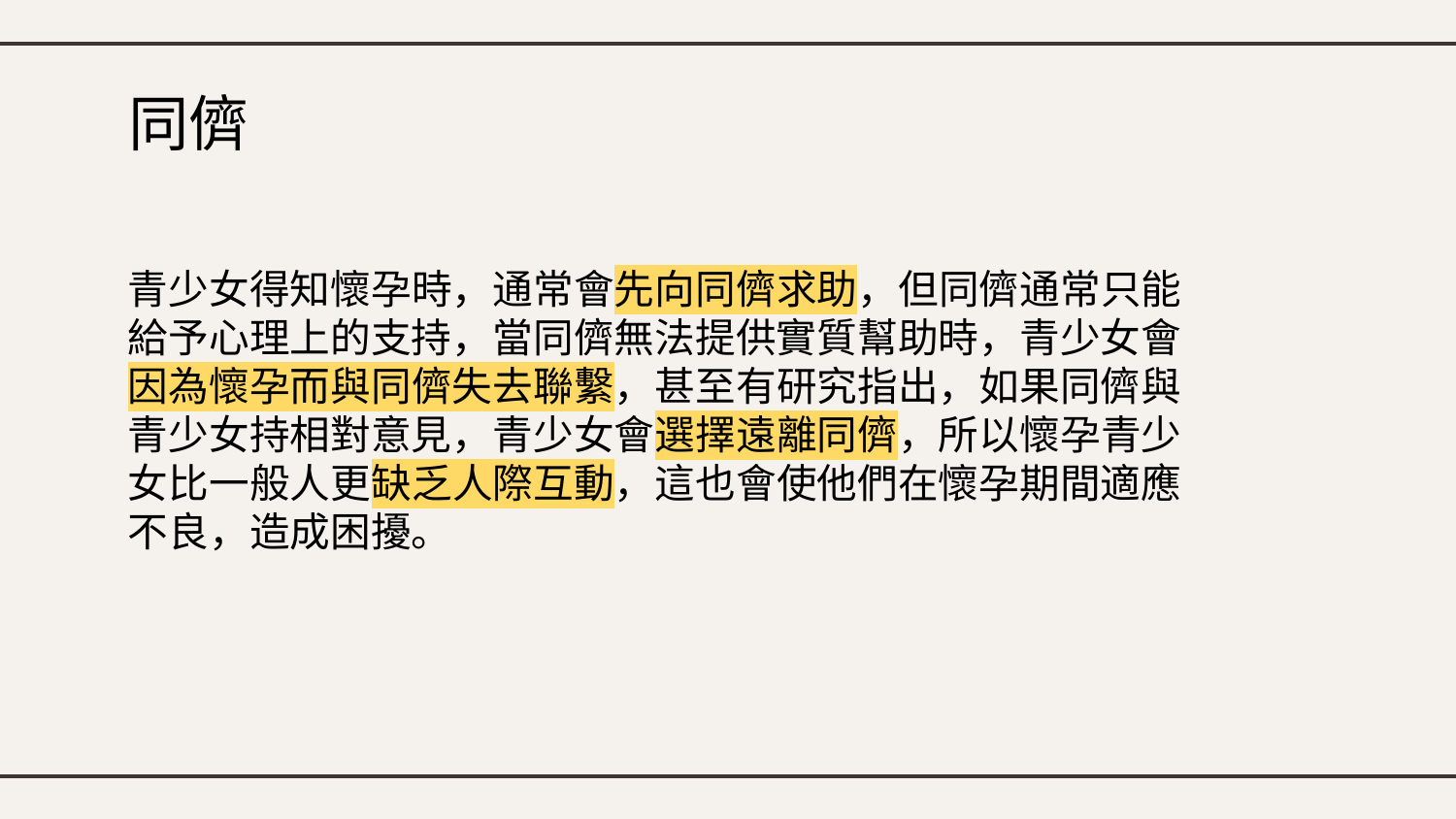

# 同儕
青少女得知懷孕時，通常會先向同儕求助，但同儕通常只能給予心理上的支持，當同儕無法提供實質幫助時，青少女會因為懷孕而與同儕失去聯繫，甚至有研究指出，如果同儕與青少女持相對意見，青少女會選擇遠離同儕，所以懷孕青少女比一般人更缺乏人際互動，這也會使他們在懷孕期間適應不良，造成困擾。